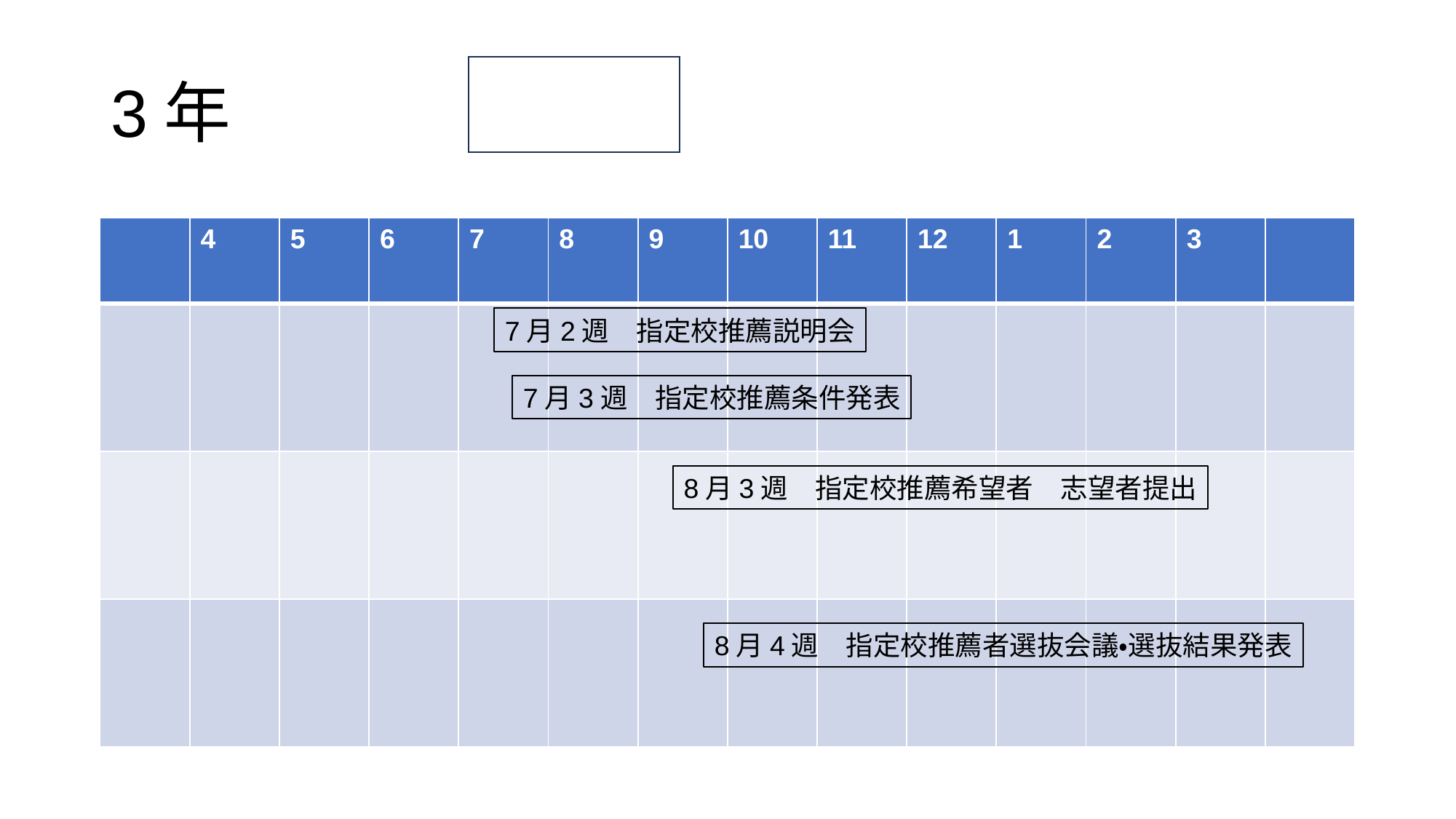

# 3年

|  | 4 | 5 | 6 | 7 | 8 | 9 | 10 | 11 | 12 | 1 | 2 | 3 |  |
| --- | --- | --- | --- | --- | --- | --- | --- | --- | --- | --- | --- | --- | --- |
|  |  |  |  |  |  |  |  |  |  |  |  |  |  |
|  |  |  |  |  |  |  |  |  |  |  |  |  |  |
|  |  |  |  |  |  |  |  |  |  |  |  |  |  |
7月2週　指定校推薦説明会
7月3週　指定校推薦条件発表
8月3週　指定校推薦希望者　志望者提出
8月4週　指定校推薦者選抜会議・選抜結果発表